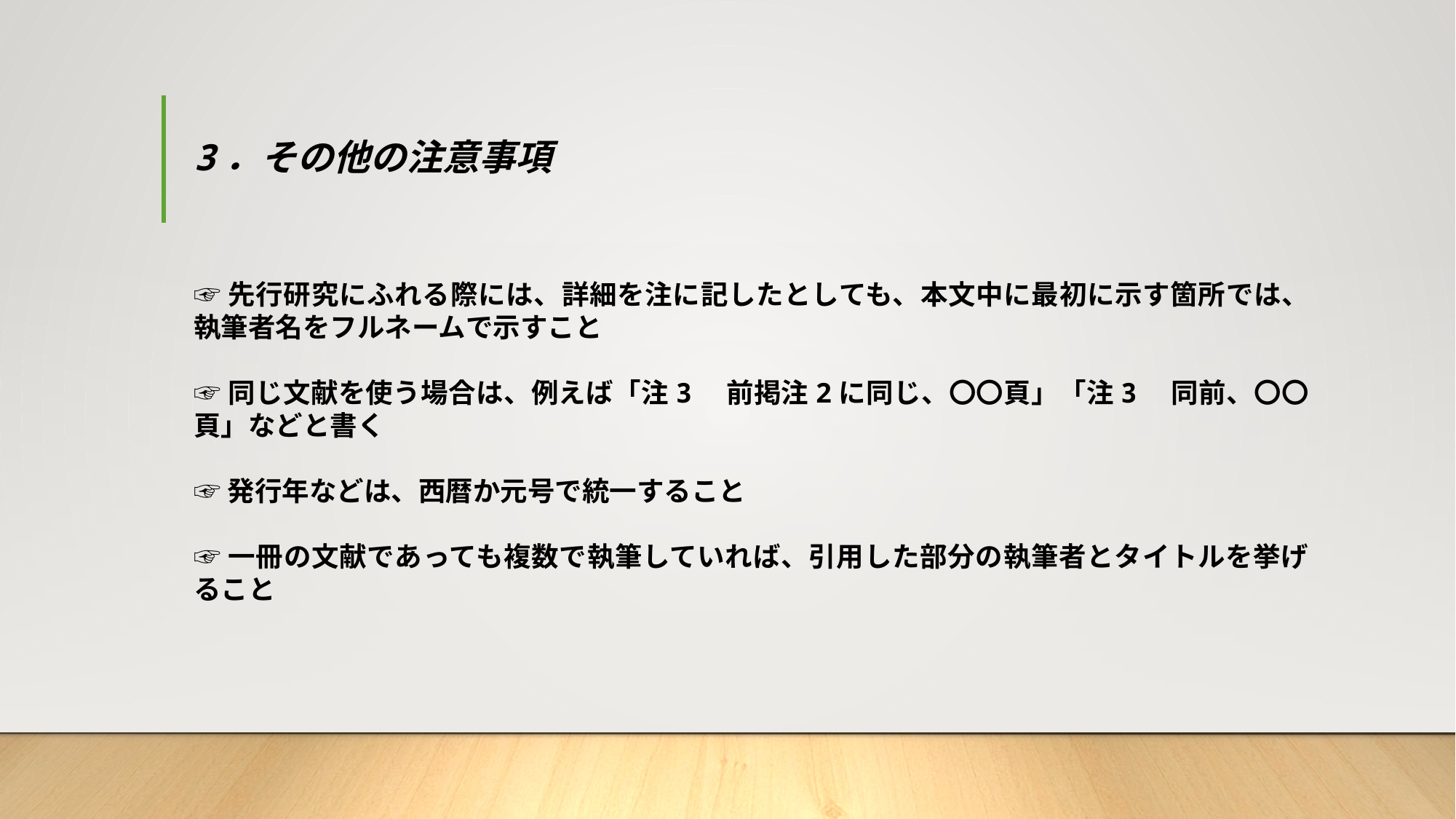

# 3．その他の注意事項
☞先行研究にふれる際には、詳細を注に記したとしても、本文中に最初に示す箇所では、執筆者名をフルネームで示すこと

☞同じ文献を使う場合は、例えば「注3　前掲注2に同じ、〇〇頁」「注3　同前、〇〇頁」などと書く

☞発行年などは、西暦か元号で統一すること

☞一冊の文献であっても複数で執筆していれば、引用した部分の執筆者とタイトルを挙げること